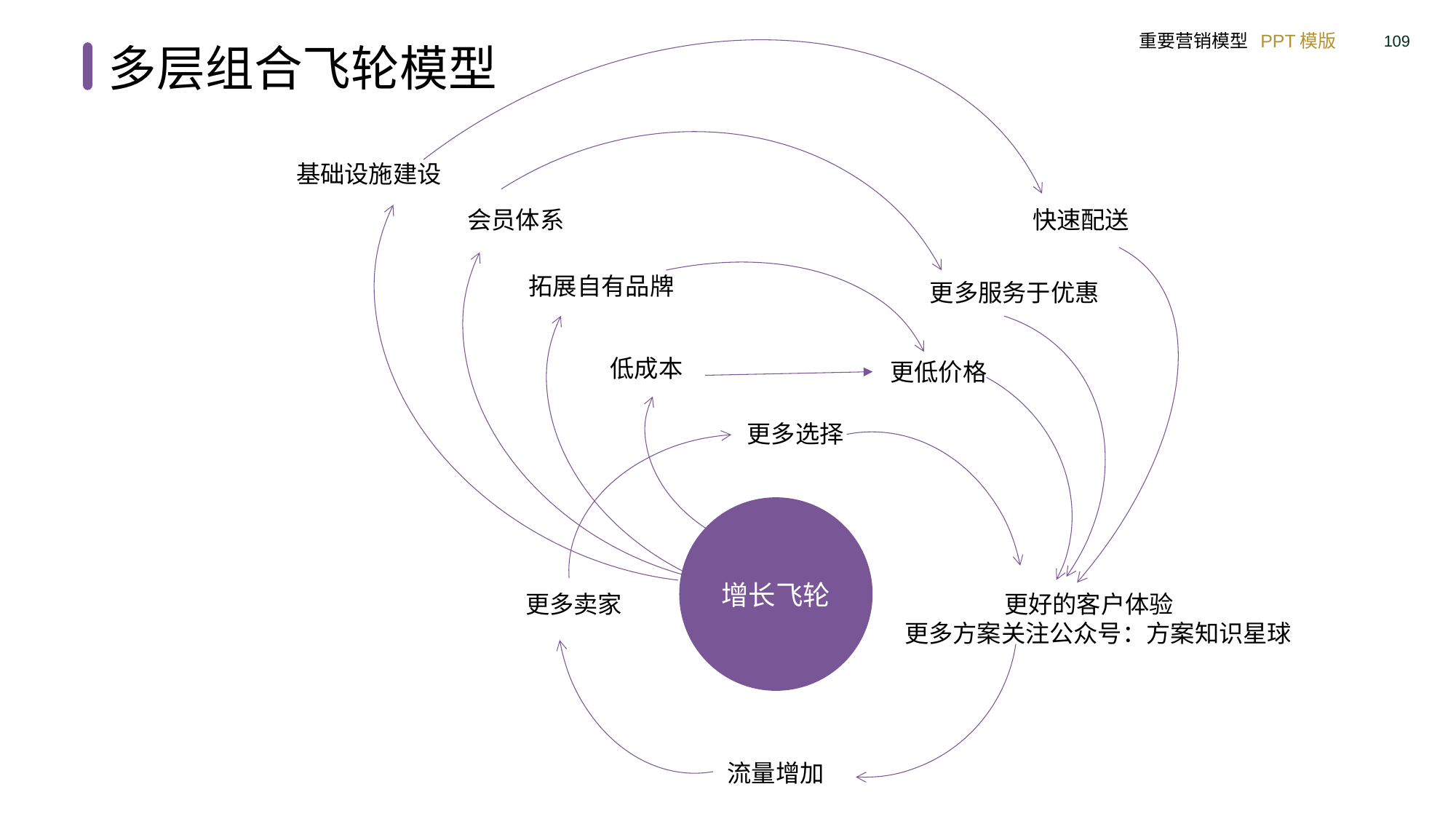

多层组合飞轮模型

基础设施建设

快速配送
会员体系
拓展自有品牌
更多服务于优惠

低成本
更低价格

更多选择

增长飞轮
更好的客户体验
更多方案关注公众号：方案知识星球
更多卖家
流量增加